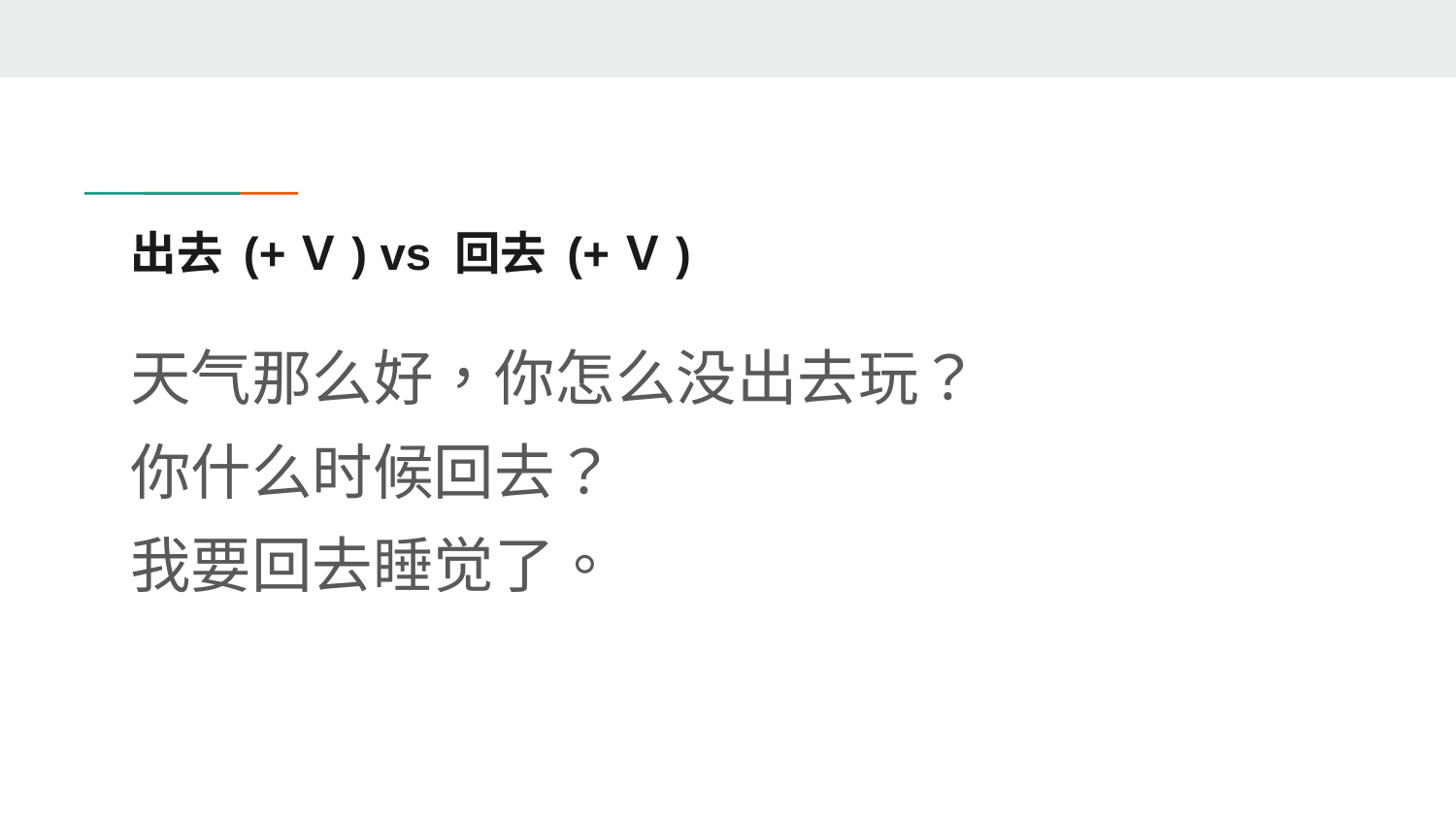

# 出去 (+Ｖ) vs 回去 (+Ｖ)
天气那么好，你怎么没出去玩？
你什么时候回去？
我要回去睡觉了。